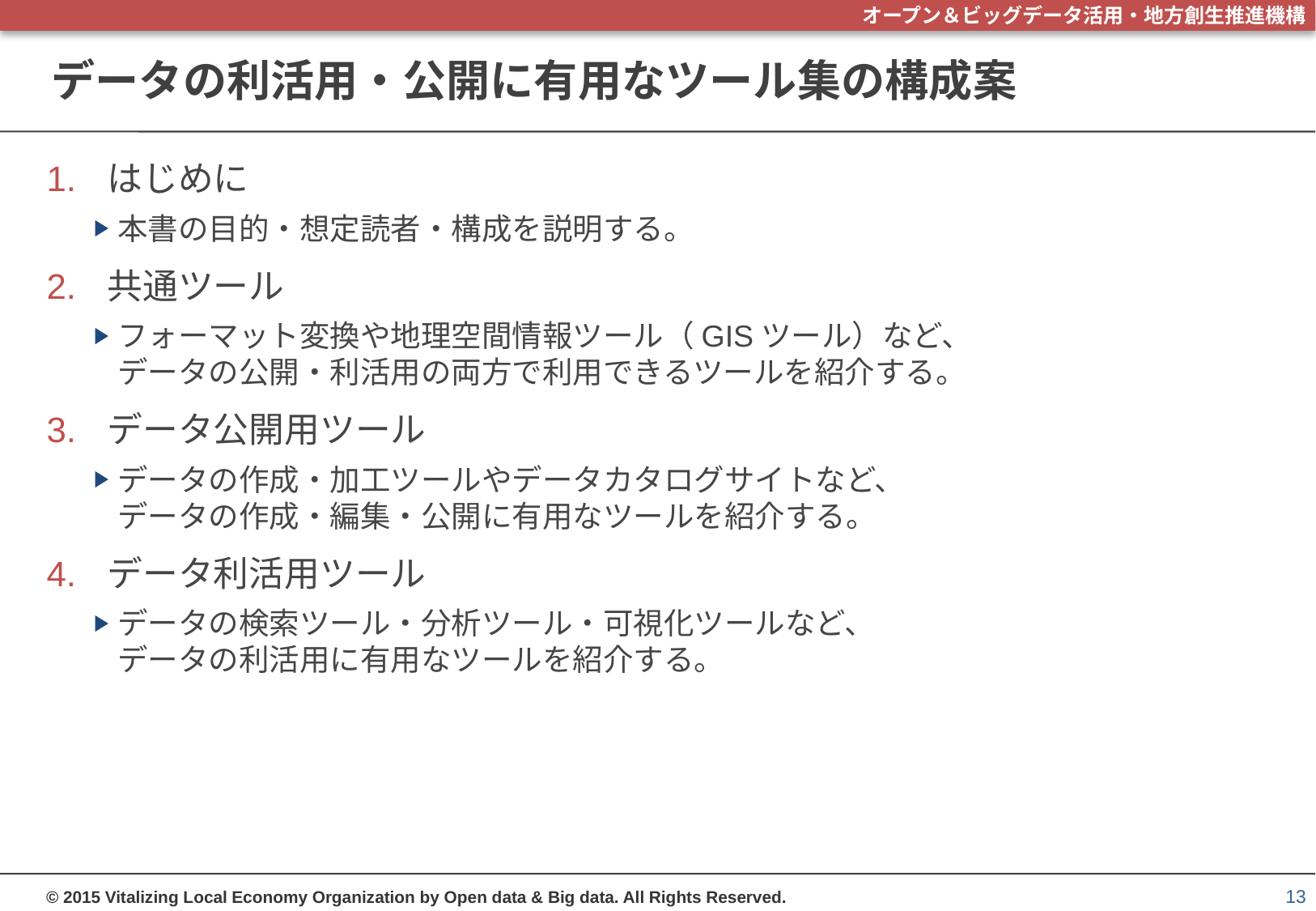

# データの利活用・公開に有用なツール集の構成案
はじめに
本書の目的・想定読者・構成を説明する。
共通ツール
フォーマット変換や地理空間情報ツール（GISツール）など、
データの公開・利活用の両方で利用できるツールを紹介する。
データ公開用ツール
データの作成・加工ツールやデータカタログサイトなど、
データの作成・編集・公開に有用なツールを紹介する。
データ利活用ツール
データの検索ツール・分析ツール・可視化ツールなど、
データの利活用に有用なツールを紹介する。
13